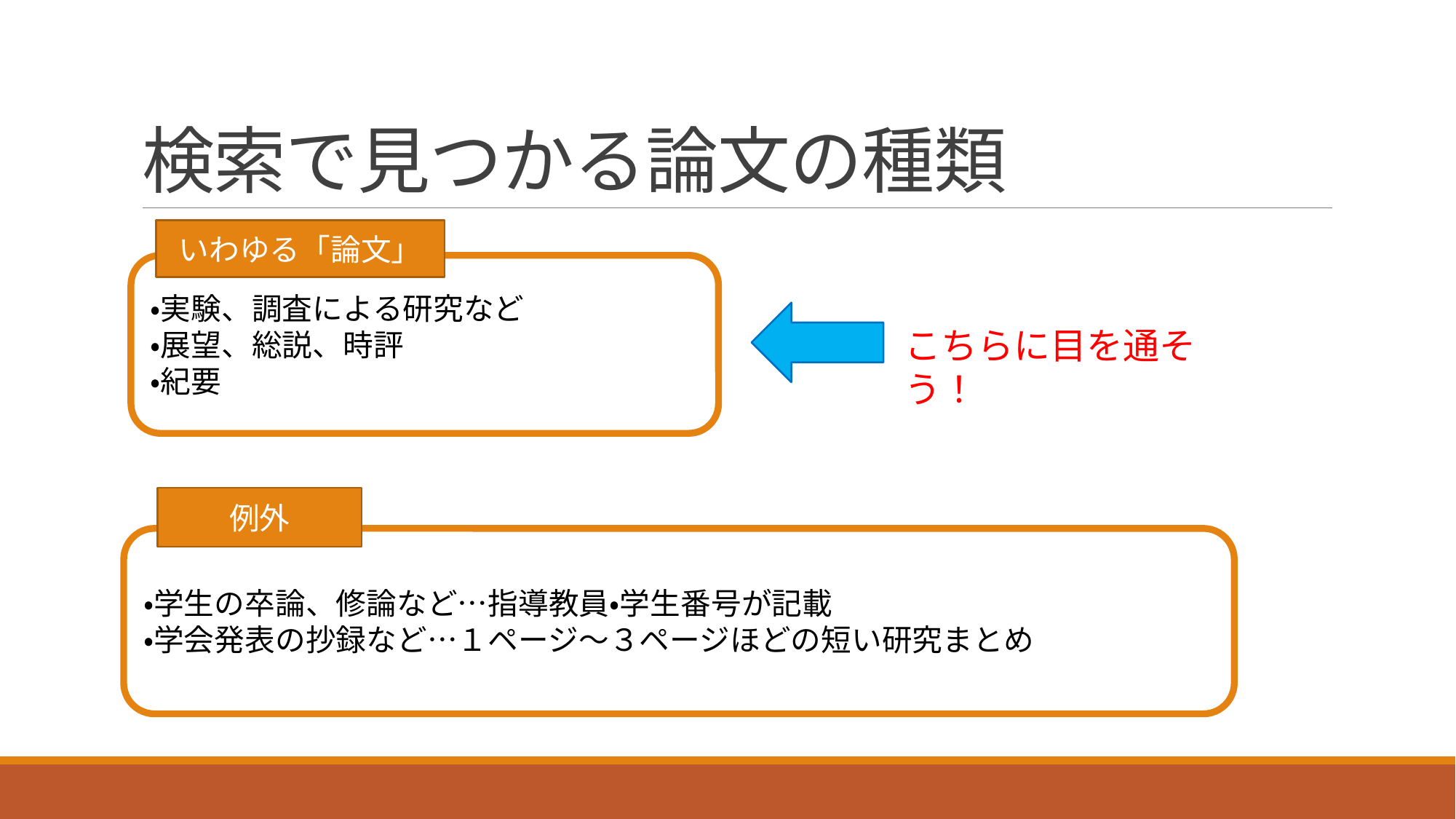

# 検索で見つかる論文の種類

いわゆる「論文」
・実験、調査による研究など
・展望、総説、時評
・紀要

こちらに目を通そう！
例外
・学生の卒論、修論など…指導教員・学生番号が記載
・学会発表の抄録など…１ページ～３ページほどの短い研究まとめ